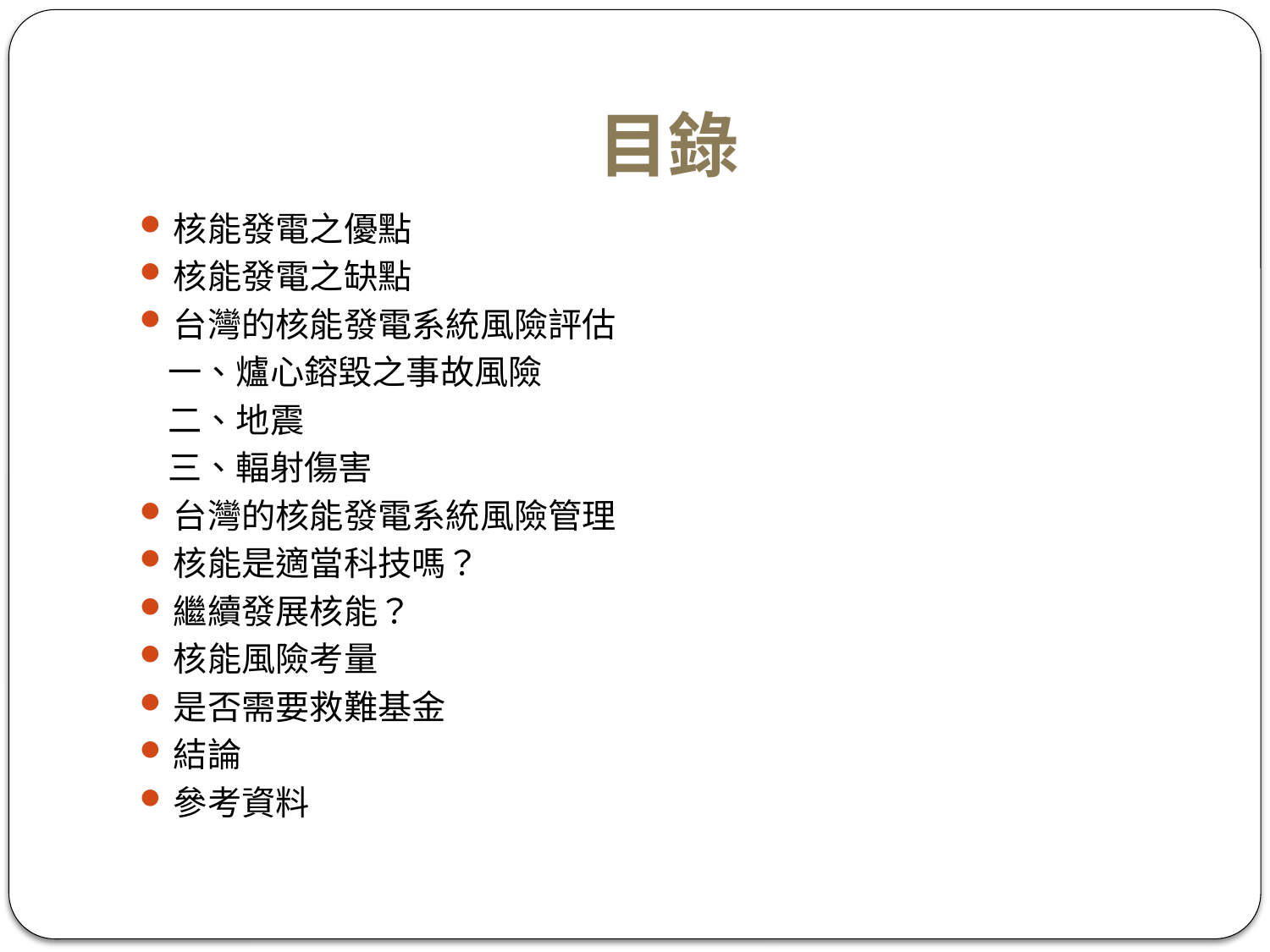

# 目錄
核能發電之優點
核能發電之缺點
台灣的核能發電系統風險評估
   一、爐心鎔毀之事故風險
   二、地震
   三、輻射傷害
台灣的核能發電系統風險管理
核能是適當科技嗎？
繼續發展核能？
核能風險考量
是否需要救難基金
結論
參考資料